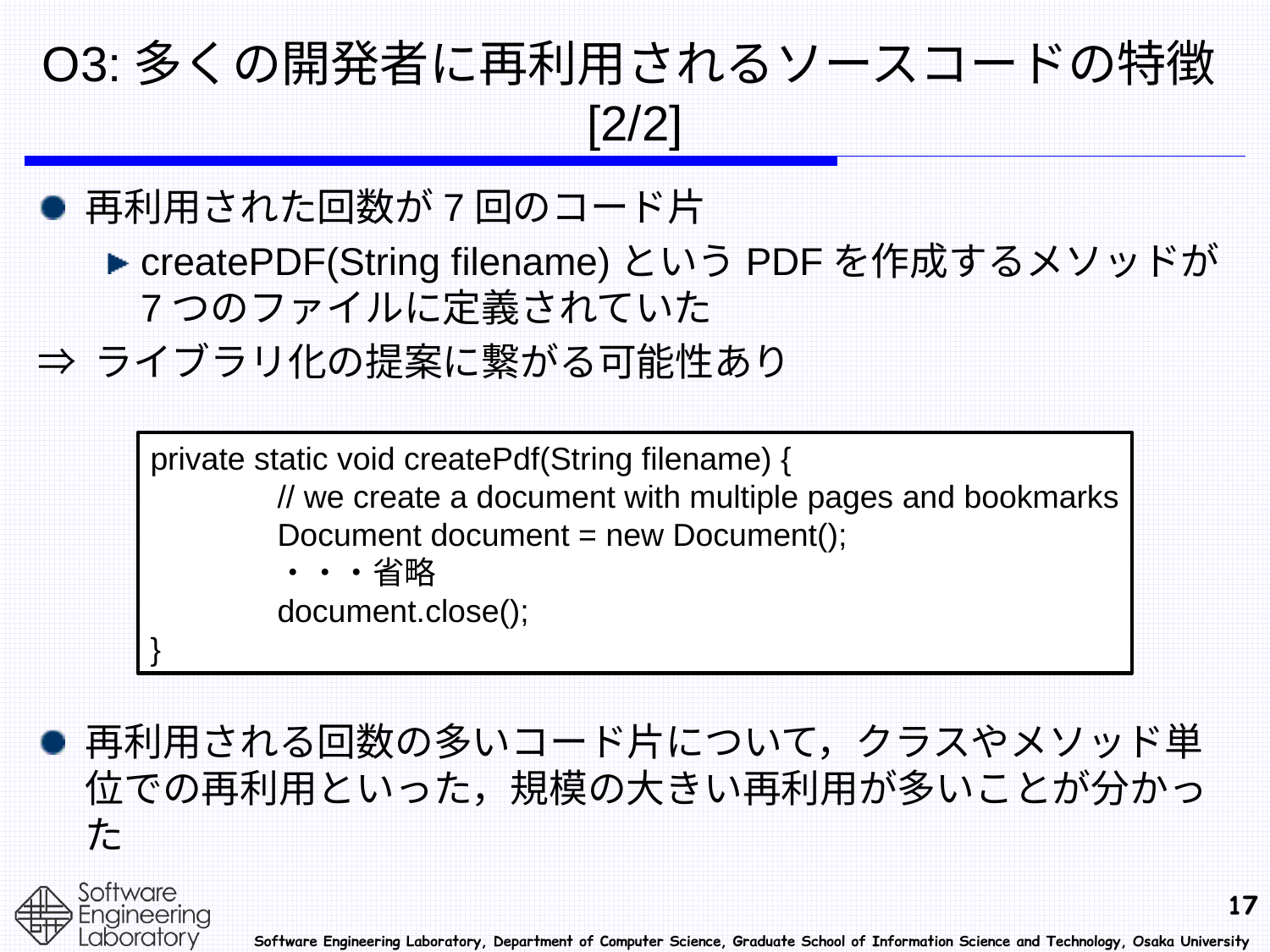

# O3:多くの開発者に再利用されるソースコードの特徴[2/2]
再利用された回数が7回のコード片
createPDF(String filename)というPDFを作成するメソッドが7つのファイルに定義されていた
⇒ ライブラリ化の提案に繋がる可能性あり

再利用される回数の多いコード片について，クラスやメソッド単位での再利用といった，規模の大きい再利用が多いことが分かった

private static void createPdf(String filename) {
	// we create a document with multiple pages and bookmarks
	Document document = new Document();
	・・・省略
	document.close();
}